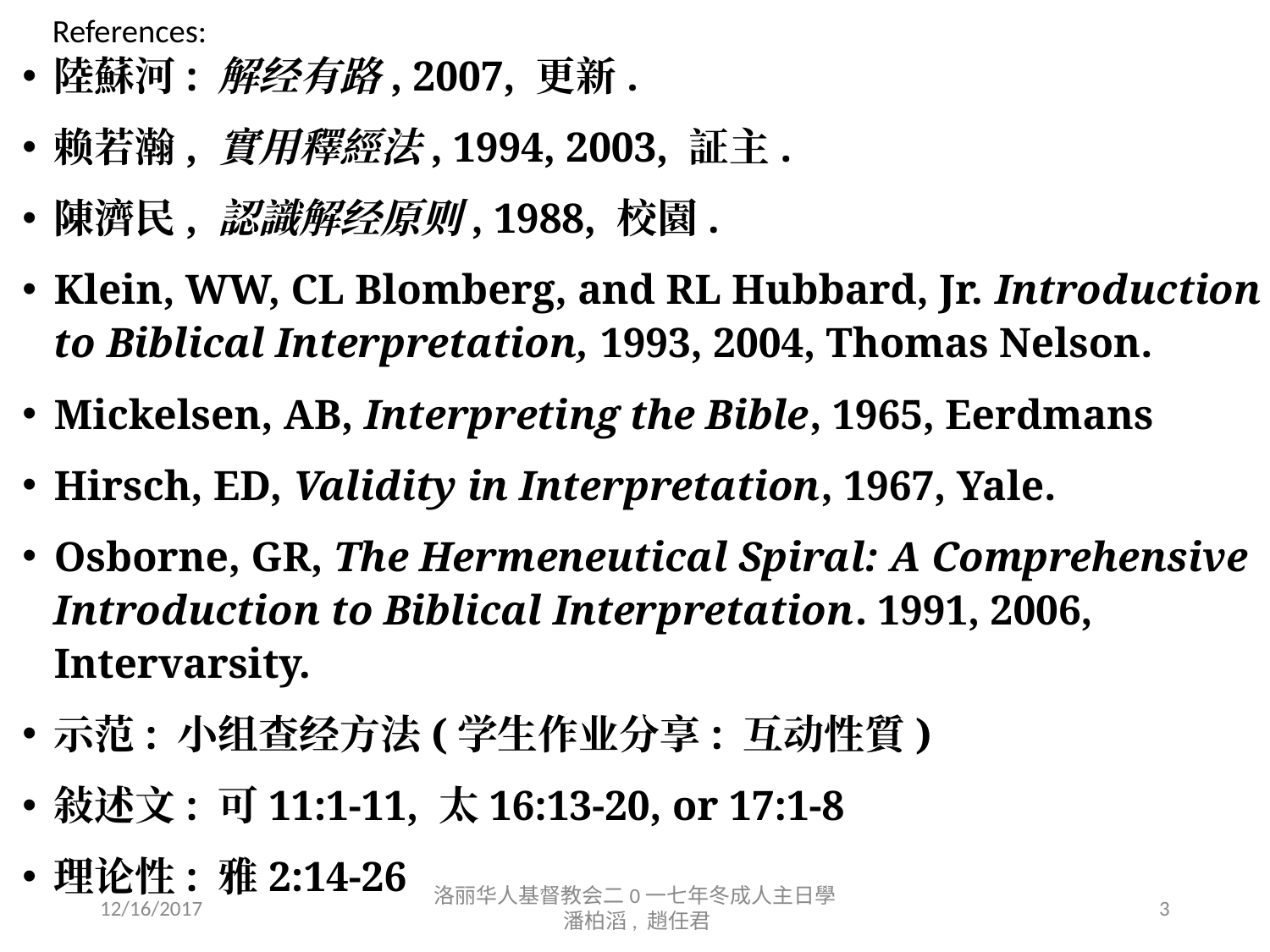

# References:
陸蘇河: 解经有路, 2007, 更新.
赖若瀚, 實用釋經法, 1994, 2003, 証主.
陳濟民, 認識解经原则, 1988, 校園.
Klein, WW, CL Blomberg, and RL Hubbard, Jr. Introduction to Biblical Interpretation, 1993, 2004, Thomas Nelson.
Mickelsen, AB, Interpreting the Bible, 1965, Eerdmans
Hirsch, ED, Validity in Interpretation, 1967, Yale.
Osborne, GR, The Hermeneutical Spiral: A Comprehensive Introduction to Biblical Interpretation. 1991, 2006, Intervarsity.
示范: 小组查经方法(学生作业分享: 互动性質)
敍述文: 可11:1-11, 太16:13-20, or 17:1-8
理论性: 雅2:14-26

12/16/2017
洛丽华人基督教会二0一七年冬成人主日學   潘柏滔, 趙任君
3